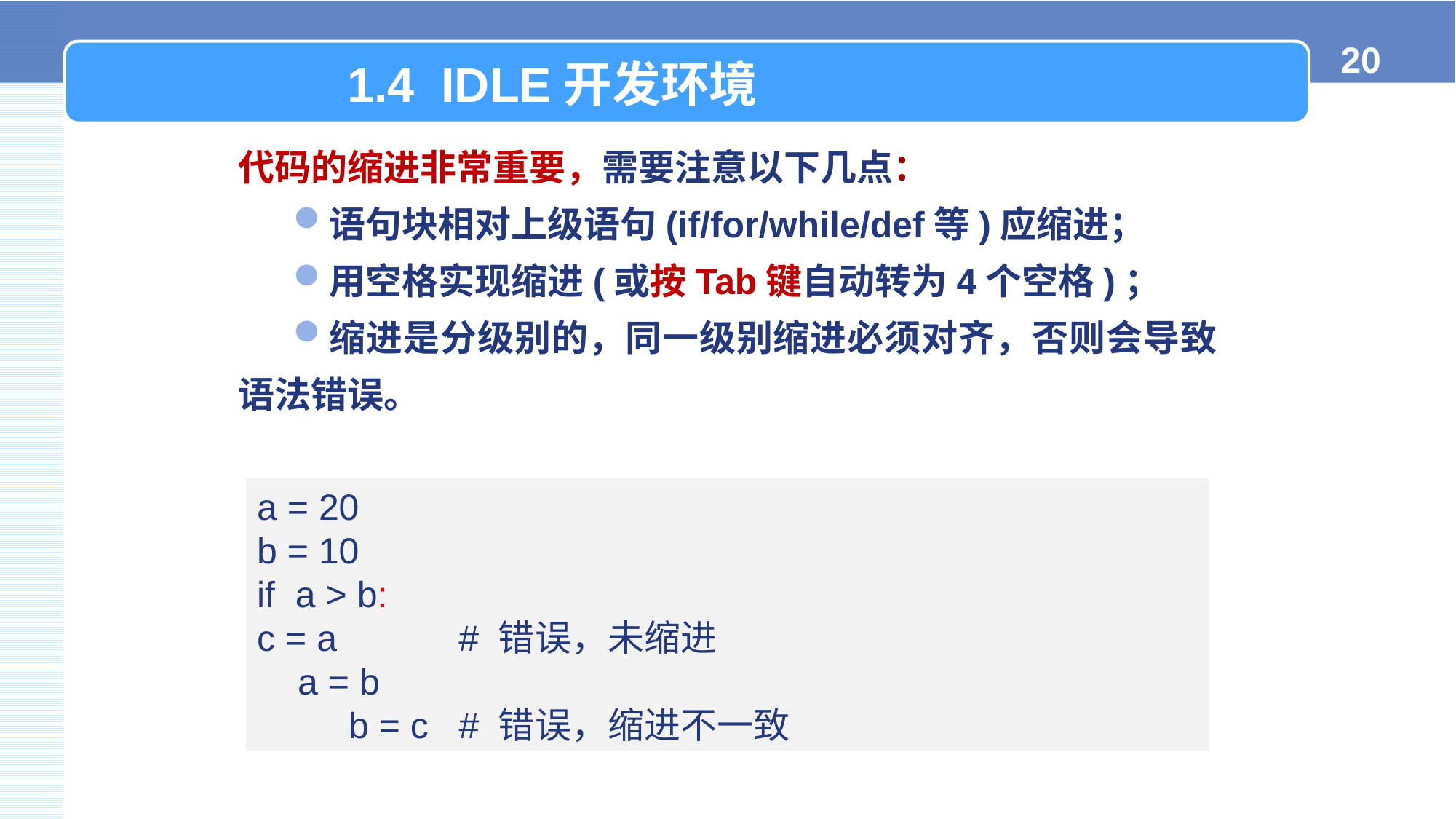

1.4  IDLE开发环境
代码的缩进非常重要，需要注意以下几点：
语句块相对上级语句(if/for/while/def等)应缩进；
用空格实现缩进(或按Tab键自动转为4个空格)；
缩进是分级别的，同一级别缩进必须对齐，否则会导致语法错误。

a = 20
b = 10
if  a > b:
c = a            # 错误，未缩进
    a = b
         b = c   # 错误，缩进不一致